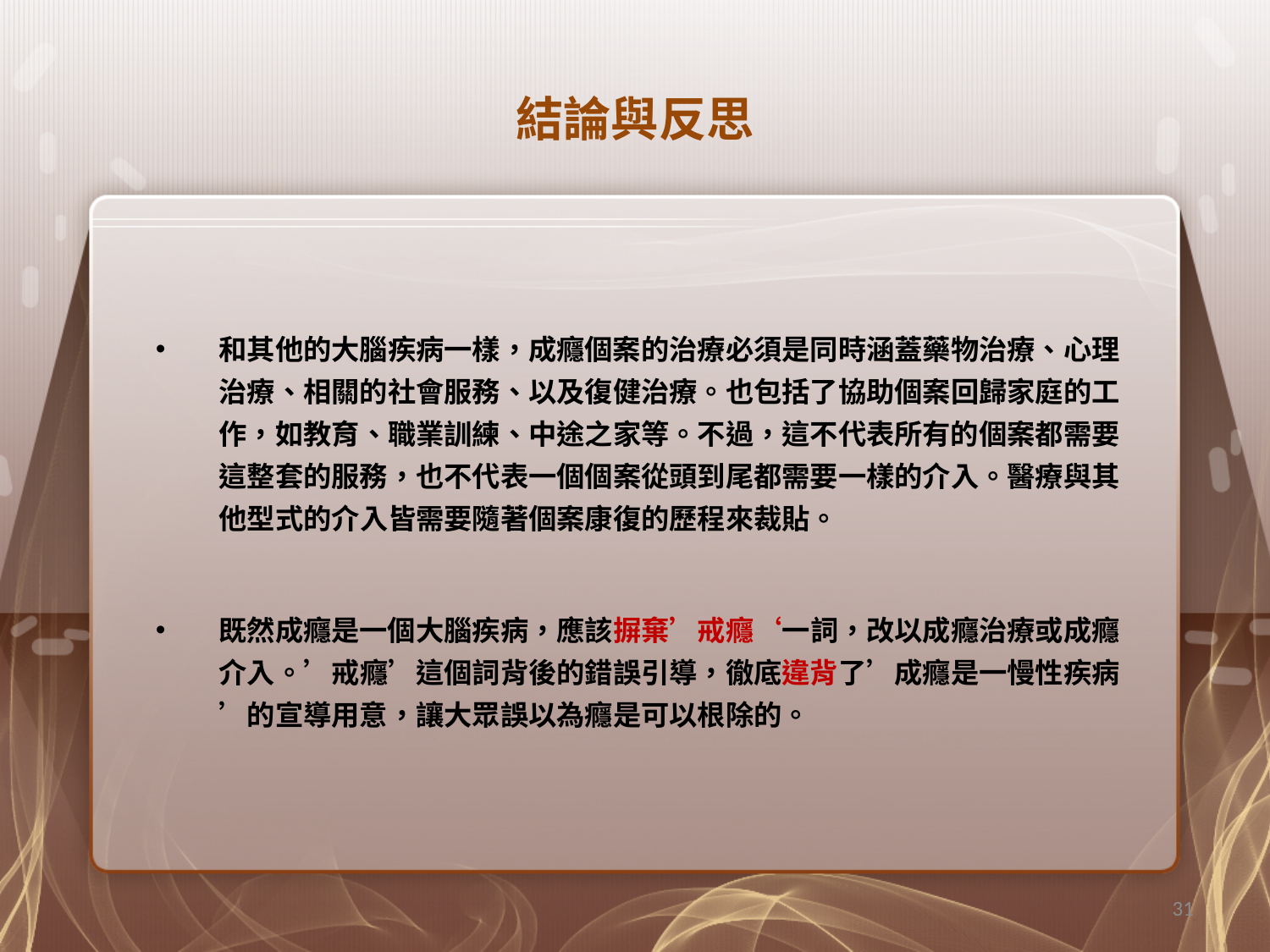

# 結論與反思

和其他的大腦疾病一樣，成癮個案的治療必須是同時涵蓋藥物治療、心理治療、相關的社會服務、以及復健治療。也包括了協助個案回歸家庭的工作，如教育、職業訓練、中途之家等。不過，這不代表所有的個案都需要這整套的服務，也不代表一個個案從頭到尾都需要一樣的介入。醫療與其他型式的介入皆需要隨著個案康復的歷程來裁貼。

既然成癮是一個大腦疾病，應該摒棄’戒癮‘一詞，改以成癮治療或成癮介入。’戒癮’這個詞背後的錯誤引導，徹底違背了’成癮是一慢性疾病’的宣導用意，讓大眾誤以為癮是可以根除的。
31